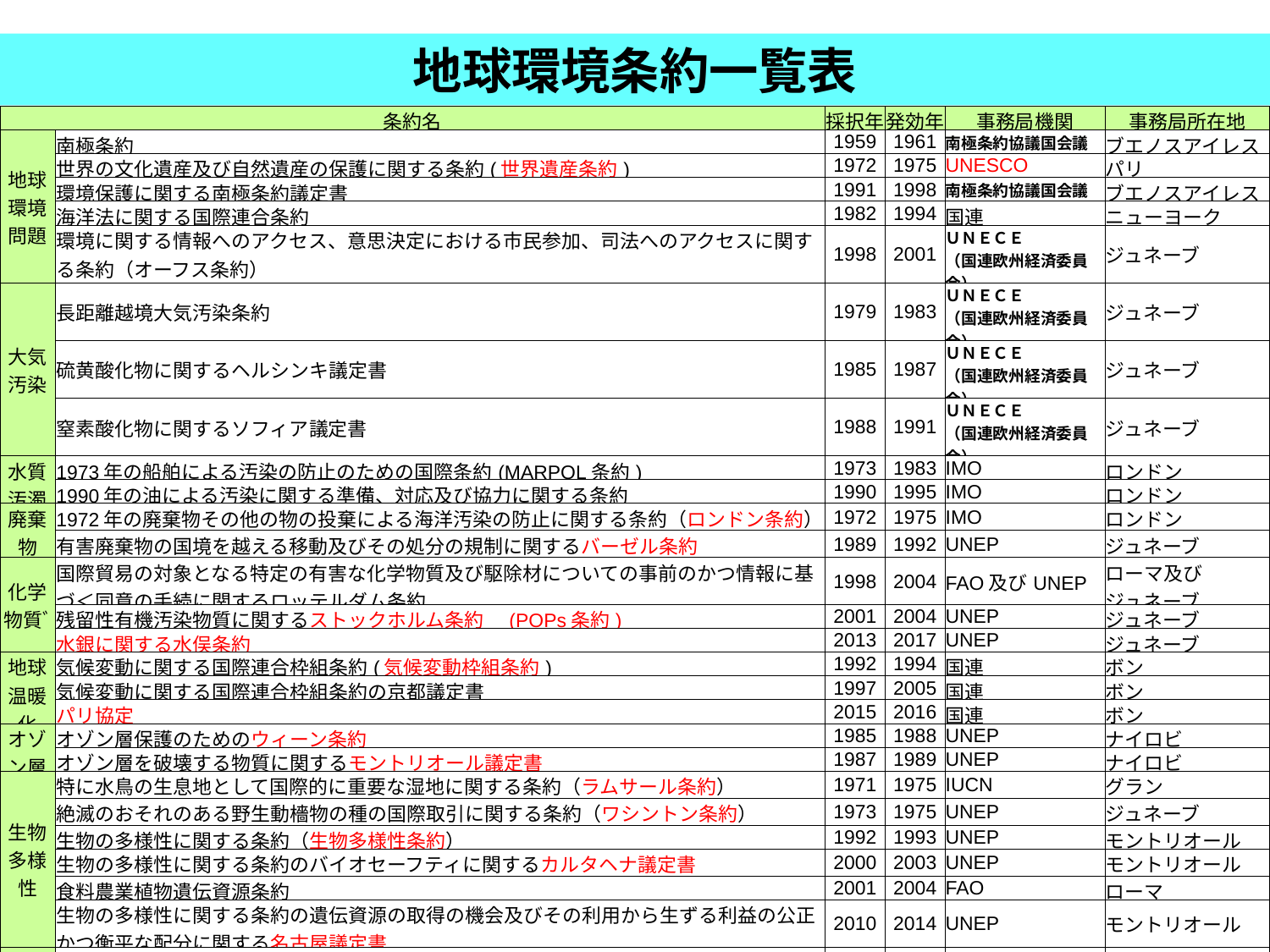

地球環境条約一覧表
| 条約名 |  | 採択年 | 発効年 | 事務局機関 | 事務局所在地 |
| --- | --- | --- | --- | --- | --- |
| 地球環境問題 | 南極条約 | 1959 | 1961 | 南極条約協議国会議 | ブエノスアイレス |
|  | 世界の文化遺産及び自然遺産の保護に関する条約(世界遺産条約) | 1972 | 1975 | UNESCO | パリ |
|  | 環境保護に関する南極条約議定書 | 1991 | 1998 | 南極条約協議国会議 | ブエノスアイレス |
|  | 海洋法に関する国際連合条約 | 1982 | 1994 | 国連 | ニューヨーク |
|  | 環境に関する情報へのアクセス、意思決定における市民参加、司法へのアクセスに関する条約（オーフス条約） | 1998 | 2001 | ＵＮＥＣＥ （国連欧州経済委員会） | ジュネーブ |
| 大気汚染 | 長距離越境大気汚染条約 | 1979 | 1983 | ＵＮＥＣＥ （国連欧州経済委員会） | ジュネーブ |
|  | 硫黄酸化物に関するヘルシンキ議定書 | 1985 | 1987 | ＵＮＥＣＥ （国連欧州経済委員会） | ジュネーブ |
|  | 窒素酸化物に関するソフィア議定書 | 1988 | 1991 | ＵＮＥＣＥ （国連欧州経済委員会） | ジュネーブ |
| 水質汚濁 | 1973年の船舶による汚染の防止のための国際条約(MARPOL条約) | 1973 | 1983 | IMO | ロンドン |
|  | 1990年の油による汚染に関する準備、対応及び協力に関する条約 | 1990 | 1995 | IMO | ロンドン |
| 廃棄物 | 1972年の廃棄物その他の物の投棄による海洋汚染の防止に関する条約（ロンドン条約） | 1972 | 1975 | IMO | ロンドン |
|  | 有害廃棄物の国境を越える移動及びその処分の規制に関するバーゼル条約 | 1989 | 1992 | UNEP | ジュネーブ |
| 化学物質ﾞ | 国際貿易の対象となる特定の有害な化学物質及び駆除材についての事前のかつ情報に基づ＜同意の手続に関するロッテルダム条約 | 1998 | 2004 | FAO及びUNEP | ローマ及び ジュネーブ |
|  | 残留性有機汚染物質に関するストックホルム条約　(POPs条約) | 2001 | 2004 | UNEP | ジュネーブ |
|  | 水銀に関する水俣条約 | 2013 | 2017 | UNEP | ジュネーブ |
| 地球温暖化 | 気候変動に関する国際連合枠組条約(気候変動枠組条約) | 1992 | 1994 | 国連 | ボン |
|  | 気候変動に関する国際連合枠組条約の京都議定書 | 1997 | 2005 | 国連 | ボン |
|  | パリ協定 | 2015 | 2016 | 国連 | ボン |
| オゾン層 | オゾン層保護のためのウィーン条約 | 1985 | 1988 | UNEP | ナイロビ |
|  | オゾン層を破壊する物質に関するモントリオール議定書 | 1987 | 1989 | UNEP | ナイロビ |
| 生物多様性 | 特に水鳥の生息地として国際的に重要な湿地に関する条約（ラムサール条約） | 1971 | 1975 | IUCN | グラン |
|  | 絶滅のおそれのある野生動檣物の種の国際取引に関する条約（ワシントン条約） | 1973 | 1975 | UNEP | ジュネーブ |
|  | 生物の多様性に関する条約（生物多様性条約） | 1992 | 1993 | UNEP | モントリオール |
|  | 生物の多様性に関する条約のバイオセーフティに関するカルタヘナ議定書 | 2000 | 2003 | UNEP | モントリオール |
|  | 食料農業植物遺伝資源条約 | 2001 | 2004 | FAO | ローマ |
|  | 生物の多様性に関する条約の遺伝資源の取得の機会及びその利用から生ずる利益の公正かつ衡平な配分に関する名古屋議定書 | 2010 | 2014 | UNEP | モントリオール |
| 砂漠化 | 深刻な干ばつ又は砂漠化に直面する国（特にアフリカの国）において砂漠化に対処するための国際連合条約（国連砂漠化対処条約） | 1994 | 1996 | 国連 | ボン |